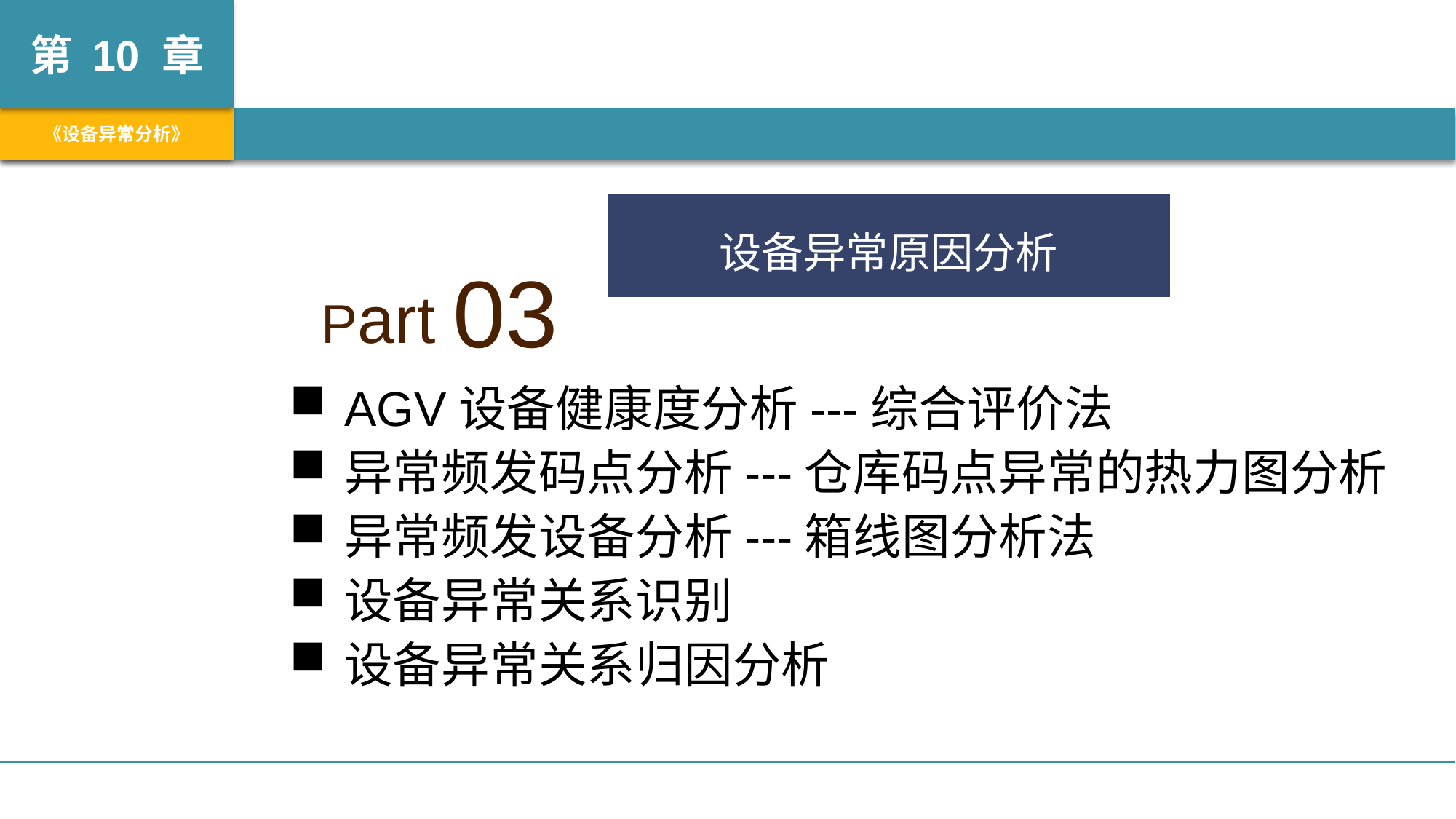

Part 03

设备异常原因分析
AGV设备健康度分析---综合评价法
异常频发码点分析---仓库码点异常的热力图分析
异常频发设备分析---箱线图分析法
设备异常关系识别
设备异常关系归因分析